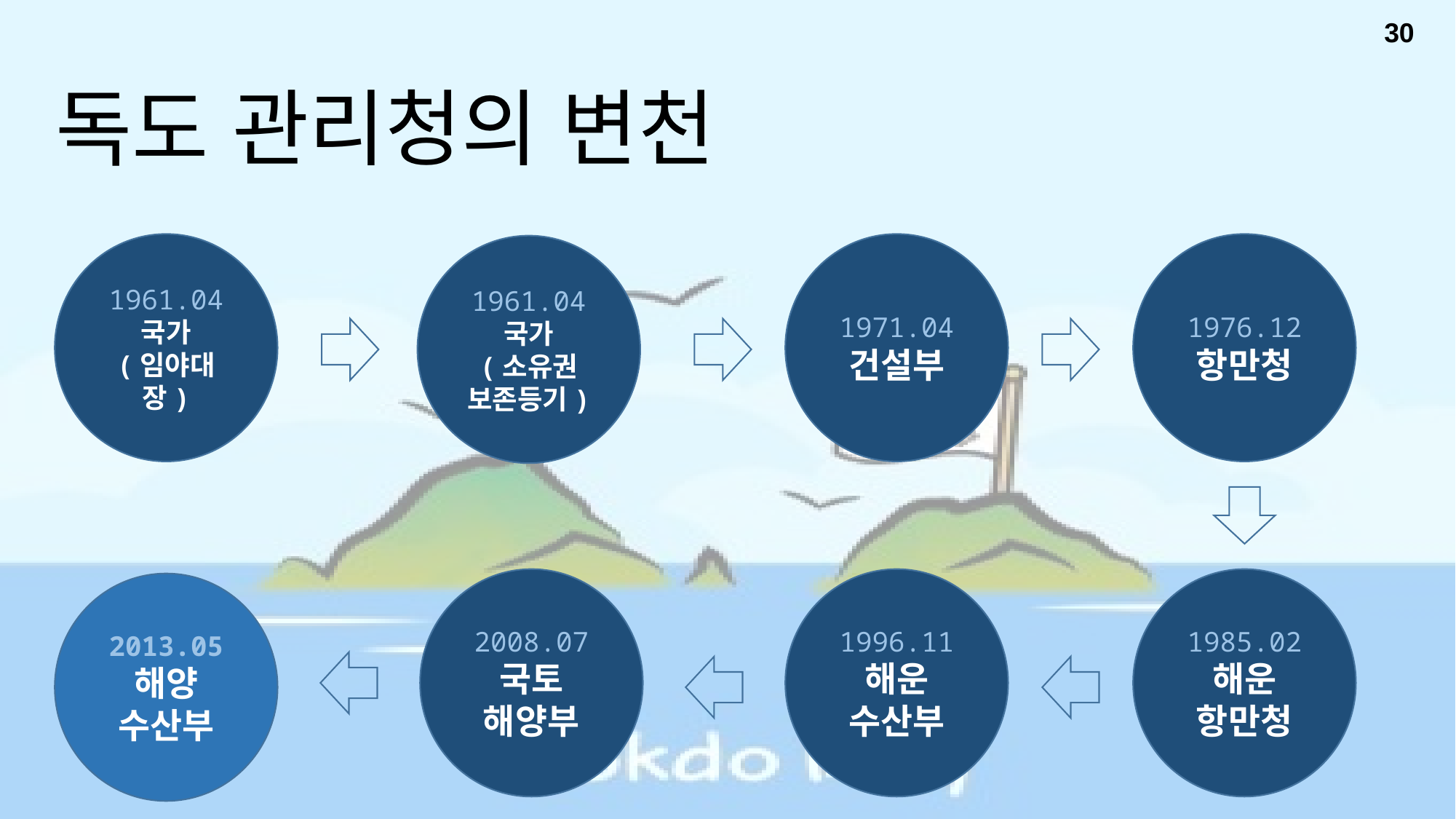

30

독도 관리청의 변천
1961.04
국가
(임야대장)
1971.04
건설부
1976.12
항만청
1961.04
국가
(소유권
보존등기)

2008.07
국토
해양부
1996.11
해운
수산부
1985.02
해운
항만청
2013.05
해양
수산부